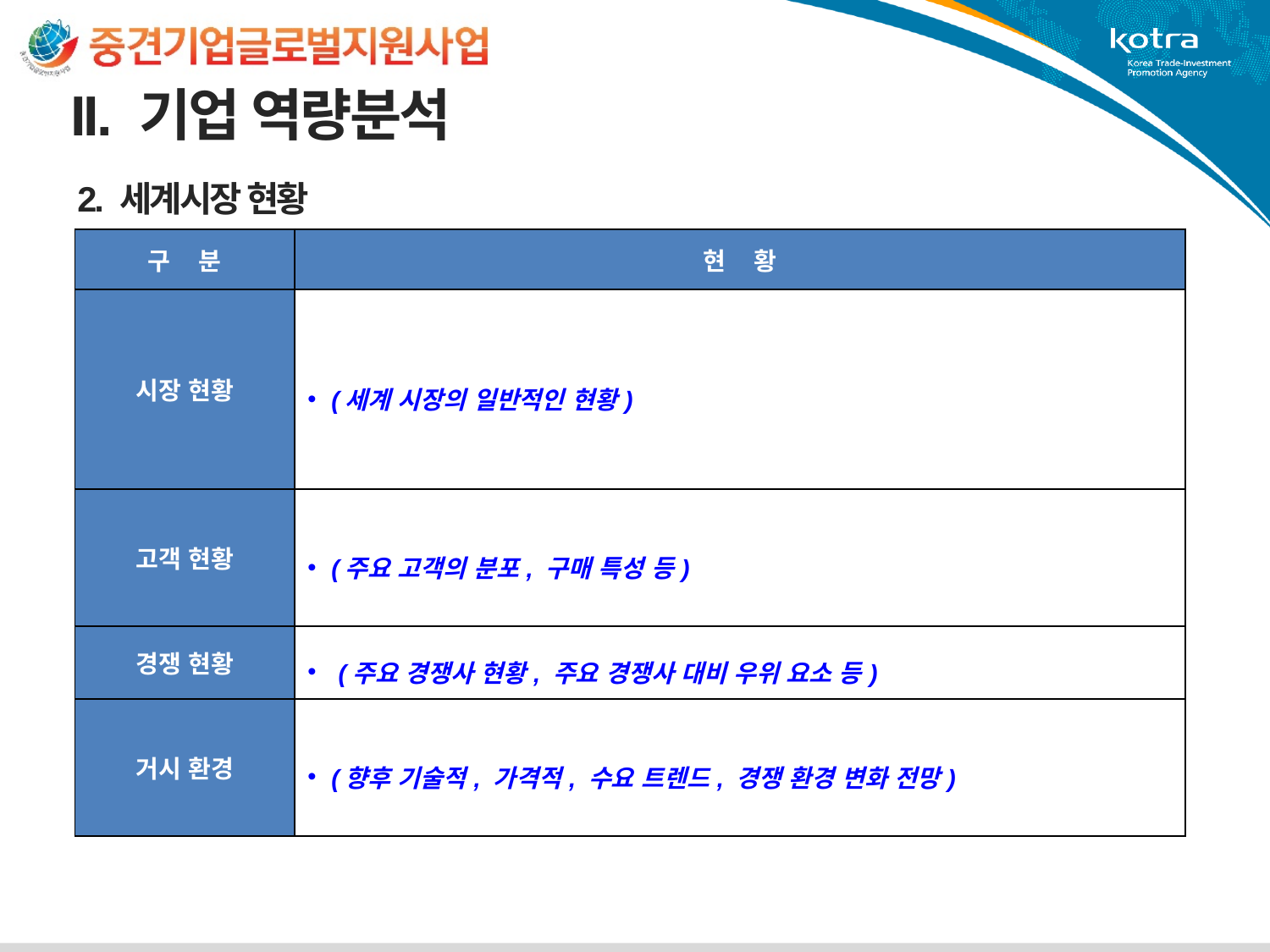

II. 기업 역량분석
2. 세계시장 현황
| 구 분 | 현 황 |
| --- | --- |
| 시장 현황 | (세계 시장의 일반적인 현황) |
| 고객 현황 | (주요 고객의 분포, 구매 특성 등) |
| 경쟁 현황 | (주요 경쟁사 현황, 주요 경쟁사 대비 우위 요소 등) |
| 거시 환경 | (향후 기술적, 가격적, 수요 트렌드, 경쟁 환경 변화 전망) |